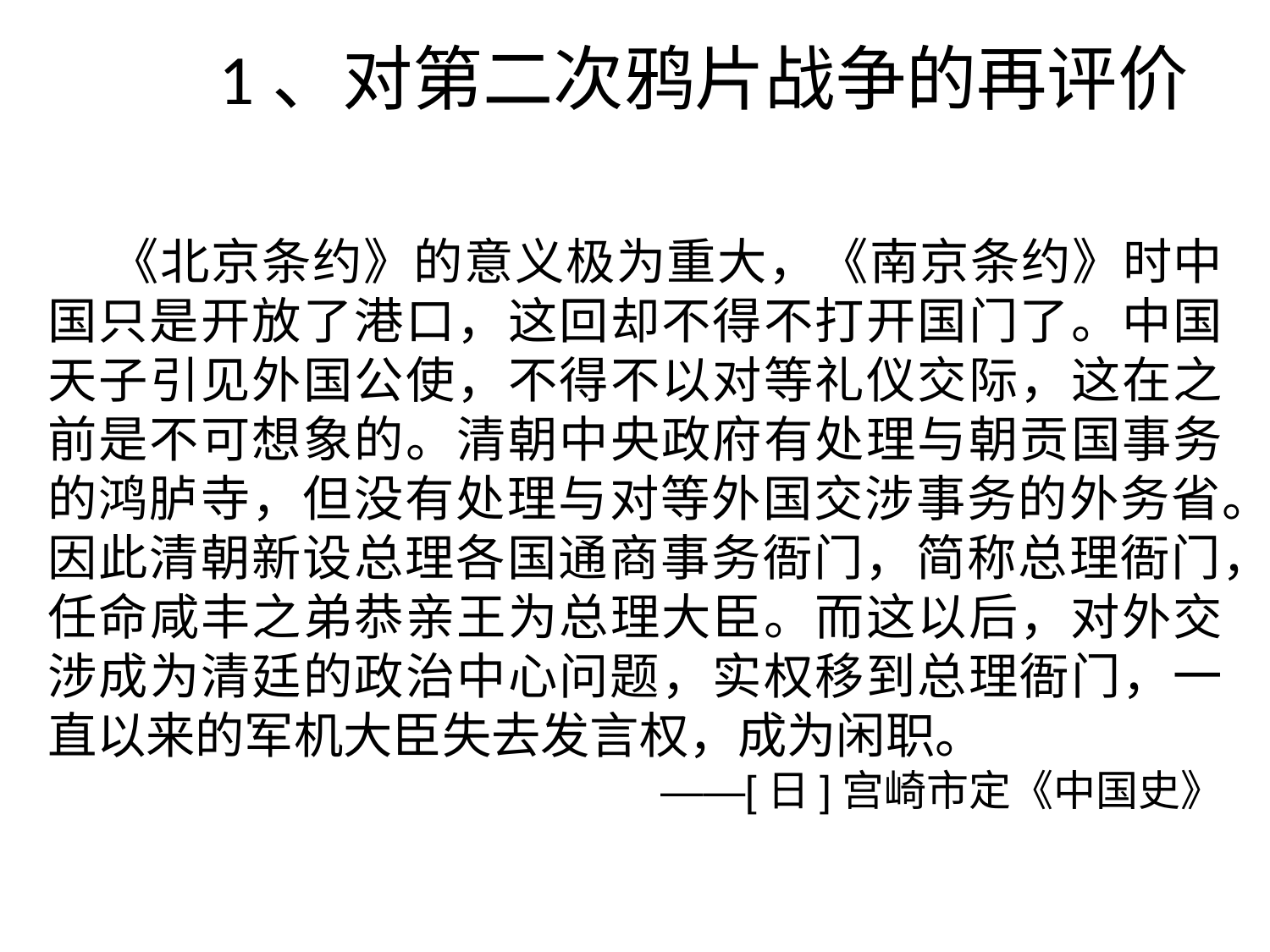

1、对第二次鸦片战争的再评价
    《北京条约》的意义极为重大，《南京条约》时中国只是开放了港口，这回却不得不打开国门了。中国天子引见外国公使，不得不以对等礼仪交际，这在之前是不可想象的。清朝中央政府有处理与朝贡国事务的鸿胪寺，但没有处理与对等外国交涉事务的外务省。因此清朝新设总理各国通商事务衙门，简称总理衙门，任命咸丰之弟恭亲王为总理大臣。而这以后，对外交涉成为清廷的政治中心问题，实权移到总理衙门，一直以来的军机大臣失去发言权，成为闲职。
——[日]宫崎市定《中国史》